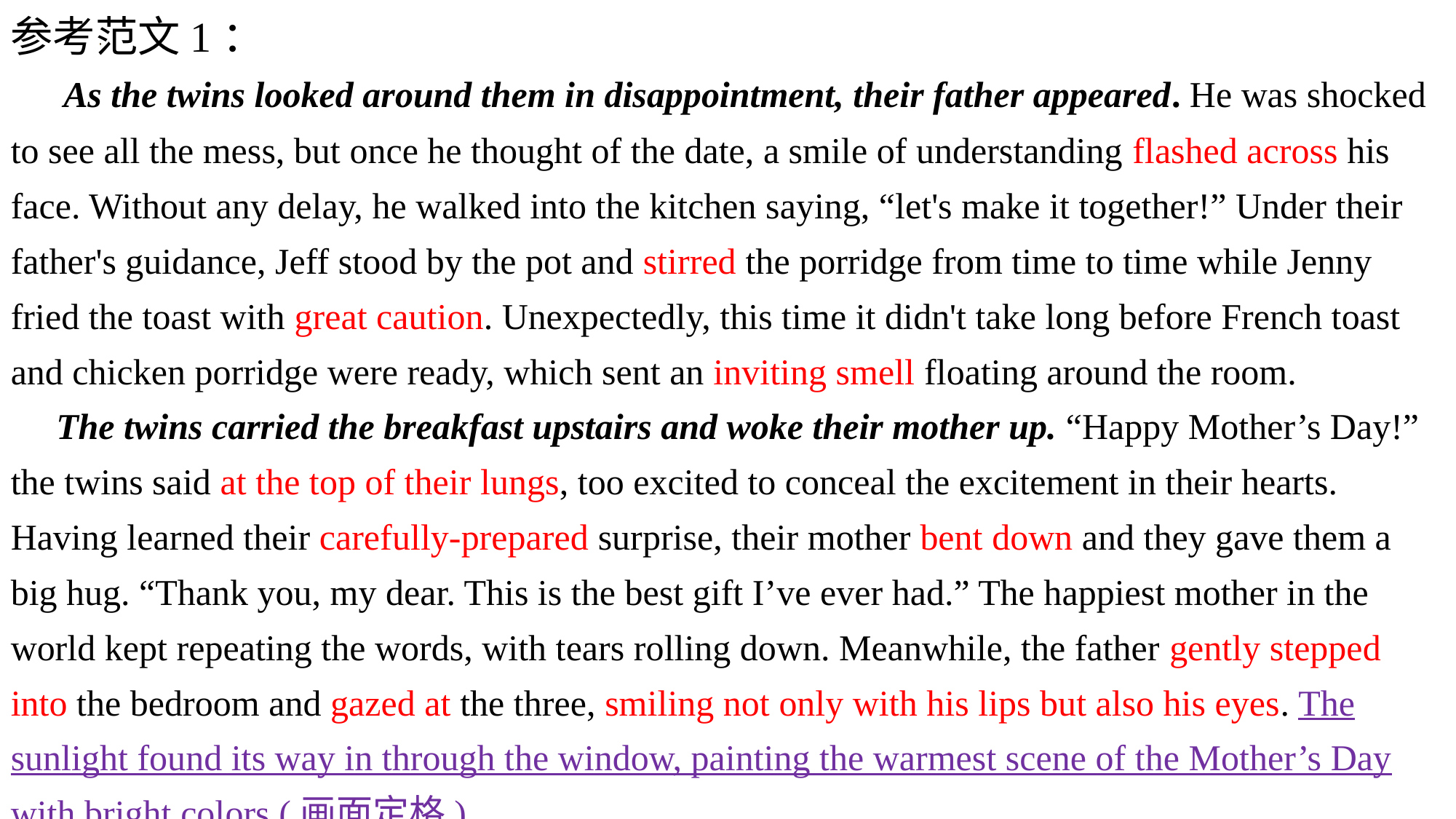

参考范文1：
     As the twins looked around them in disappointment, their father appeared. He was shocked to see all the mess, but once he thought of the date, a smile of understanding flashed across his face. Without any delay, he walked into the kitchen saying, “let's make it together!” Under their father's guidance, Jeff stood by the pot and stirred the porridge from time to time while Jenny fried the toast with great caution. Unexpectedly, this time it didn't take long before French toast and chicken porridge were ready, which sent an inviting smell floating around the room.
     The twins carried the breakfast upstairs and woke their mother up. “Happy Mother’s Day!” the twins said at the top of their lungs, too excited to conceal the excitement in their hearts. Having learned their carefully-prepared surprise, their mother bent down and they gave them a big hug. “Thank you, my dear. This is the best gift I’ve ever had.” The happiest mother in the world kept repeating the words, with tears rolling down. Meanwhile, the father gently stepped into the bedroom and gazed at the three, smiling not only with his lips but also his eyes. The sunlight found its way in through the window, painting the warmest scene of the Mother’s Day with bright colors.(画面定格)